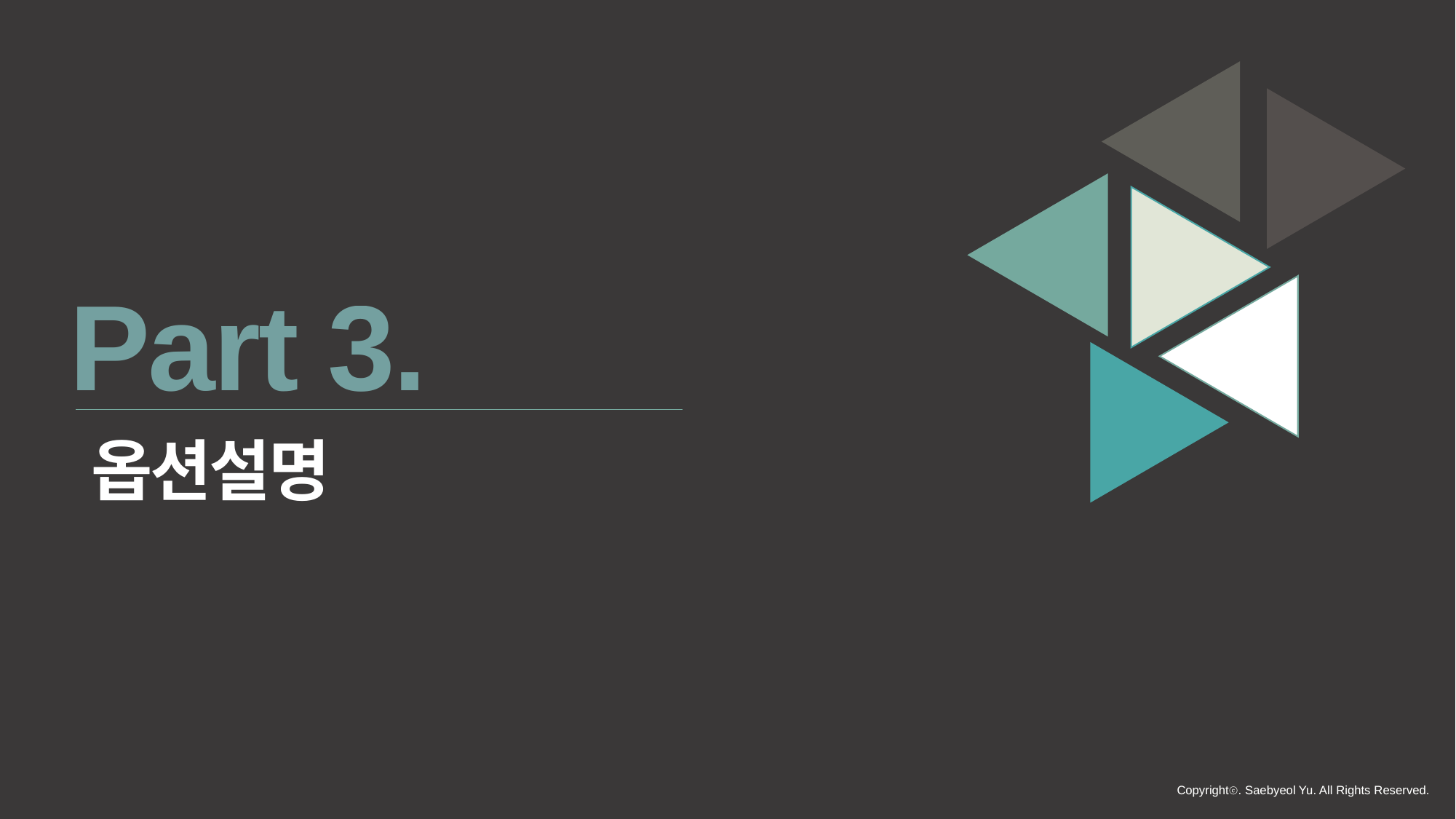

Part 3.
옵션설명

Copyrightⓒ. Saebyeol Yu. All Rights Reserved.